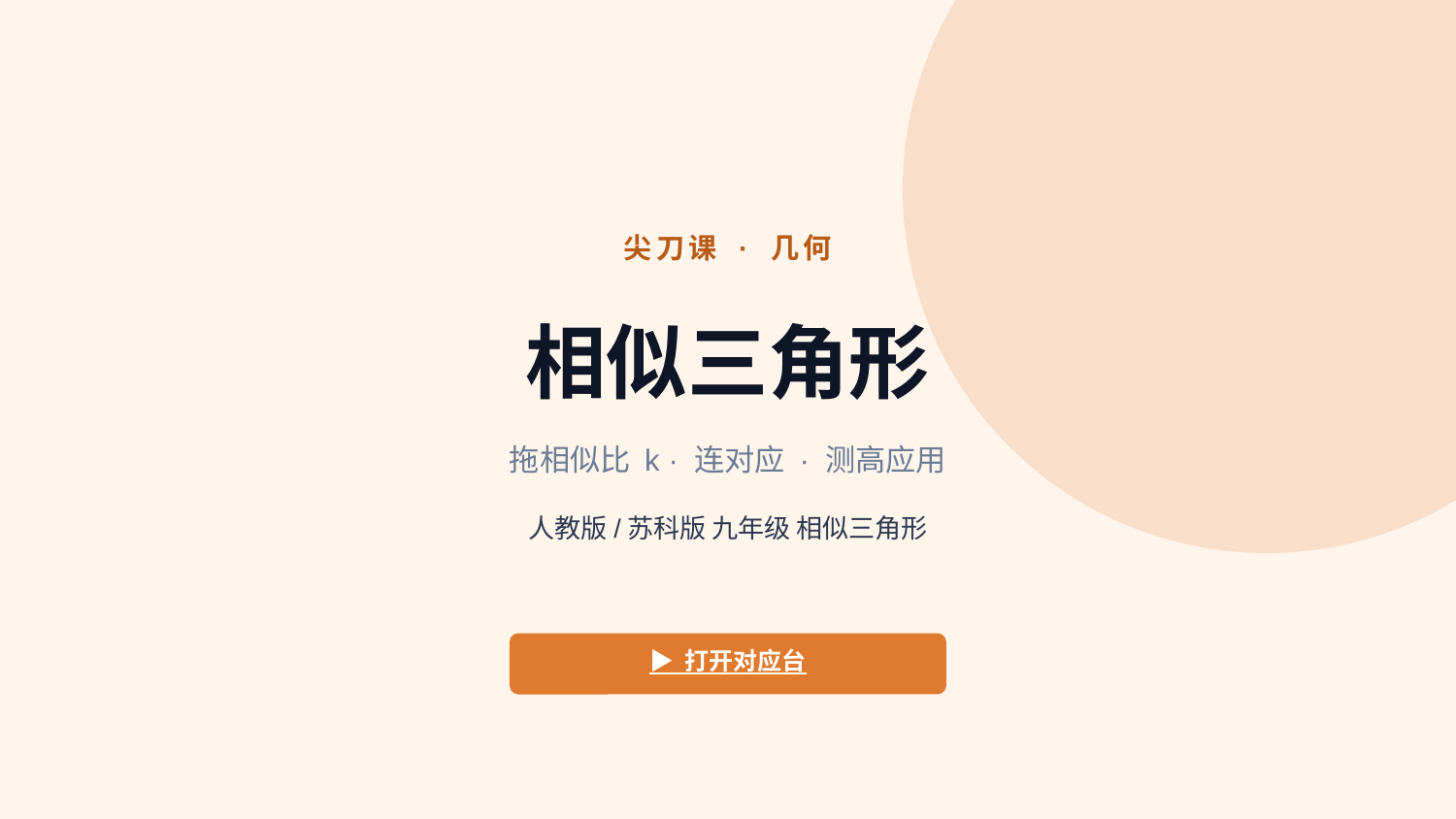

尖刀课 · 几何
相似三角形
拖相似比 k · 连对应 · 测高应用
人教版/苏科版 九年级 相似三角形
▶  打开对应台